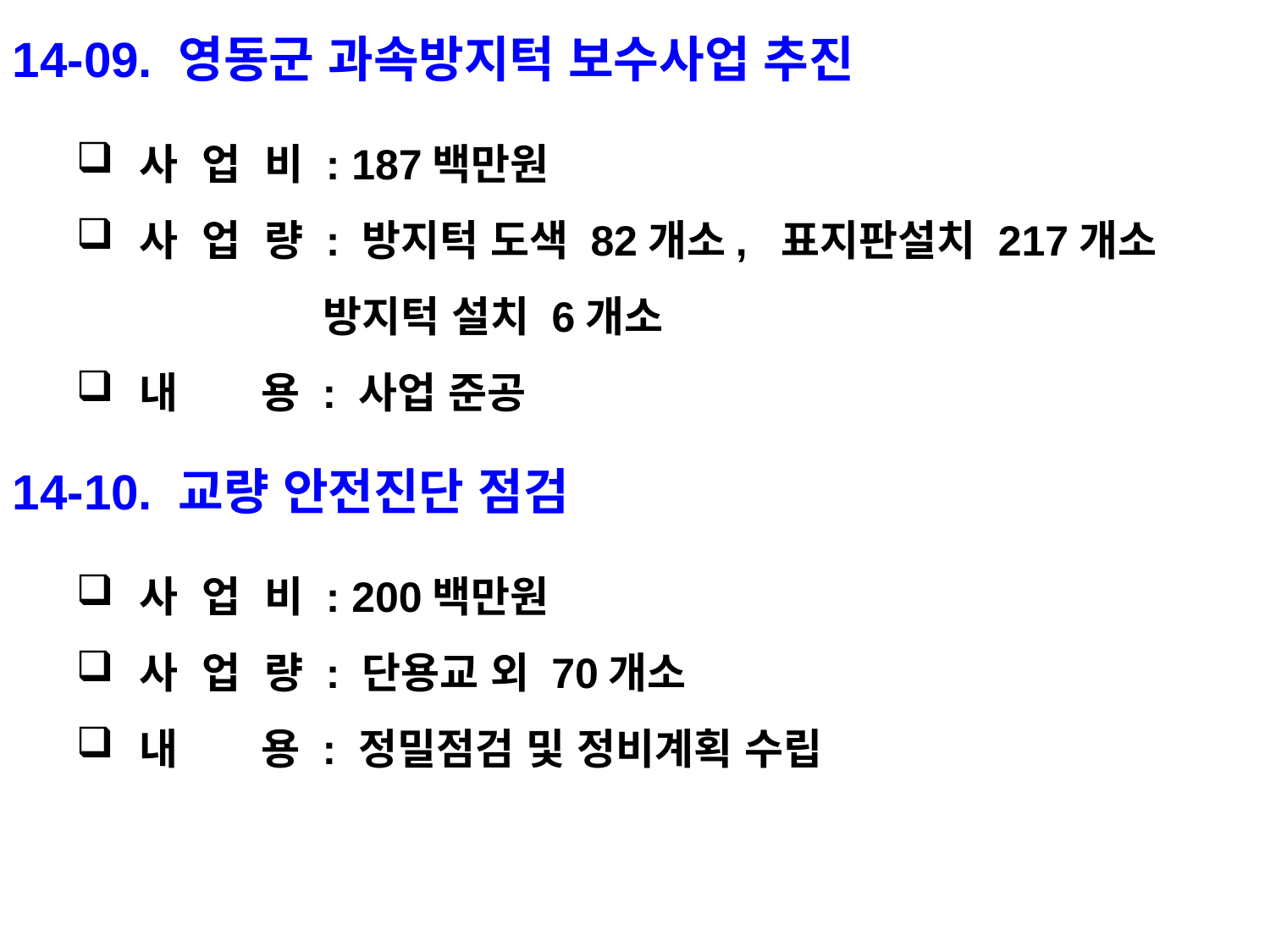

14-09. 영동군 과속방지턱 보수사업 추진

사  업  비 : 187백만원
사  업  량 : 방지턱 도색 82개소,  표지판설치 217개소
                    방지턱 설치 6개소
내       용 : 사업 준공
14-10. 교량 안전진단 점검

사  업  비 : 200백만원
사  업  량 : 단용교 외 70개소
내       용 : 정밀점검 및 정비계획 수립